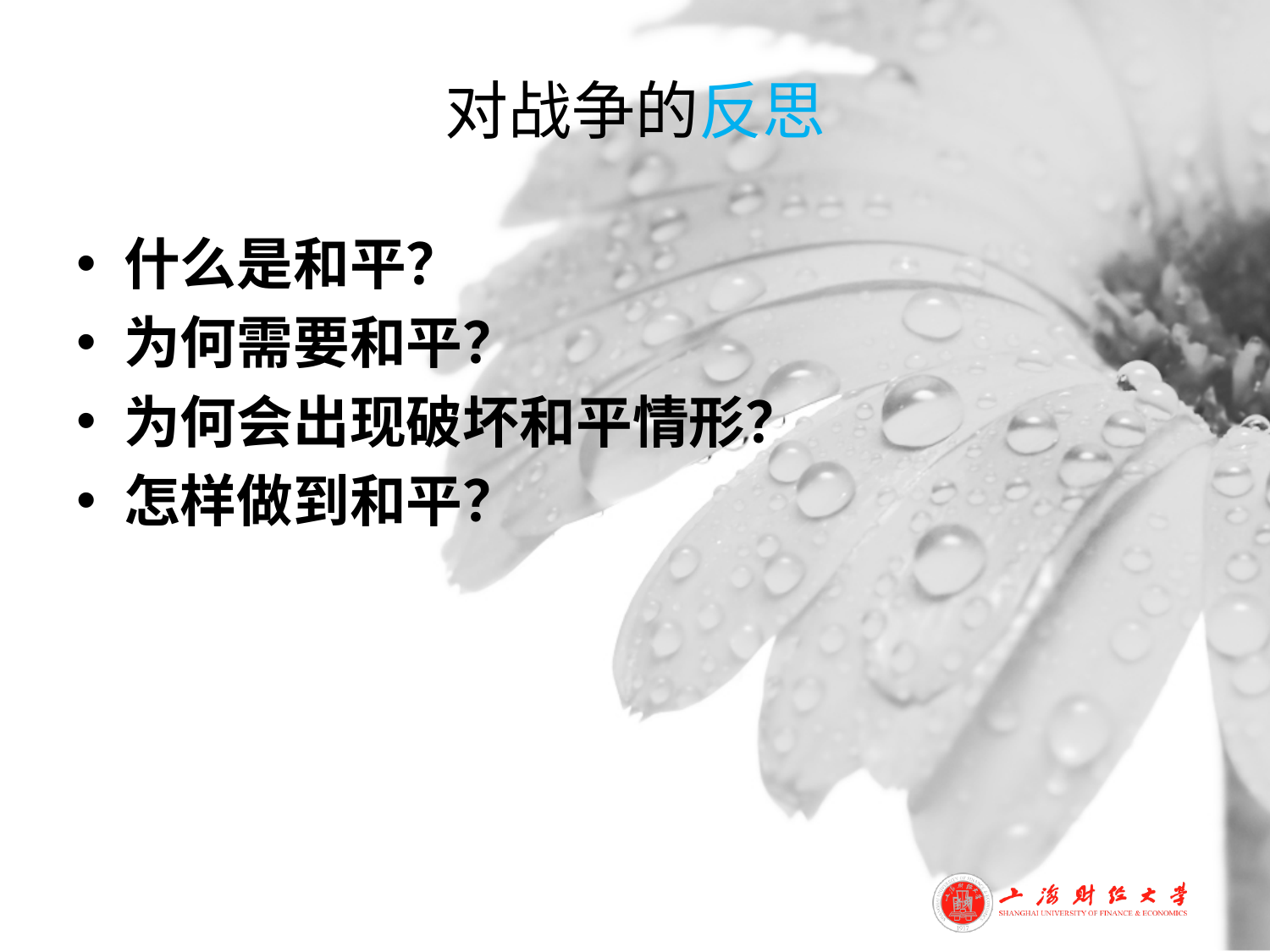

# 对战争的反思
什么是和平？
为何需要和平？
为何会出现破坏和平情形？
怎样做到和平？